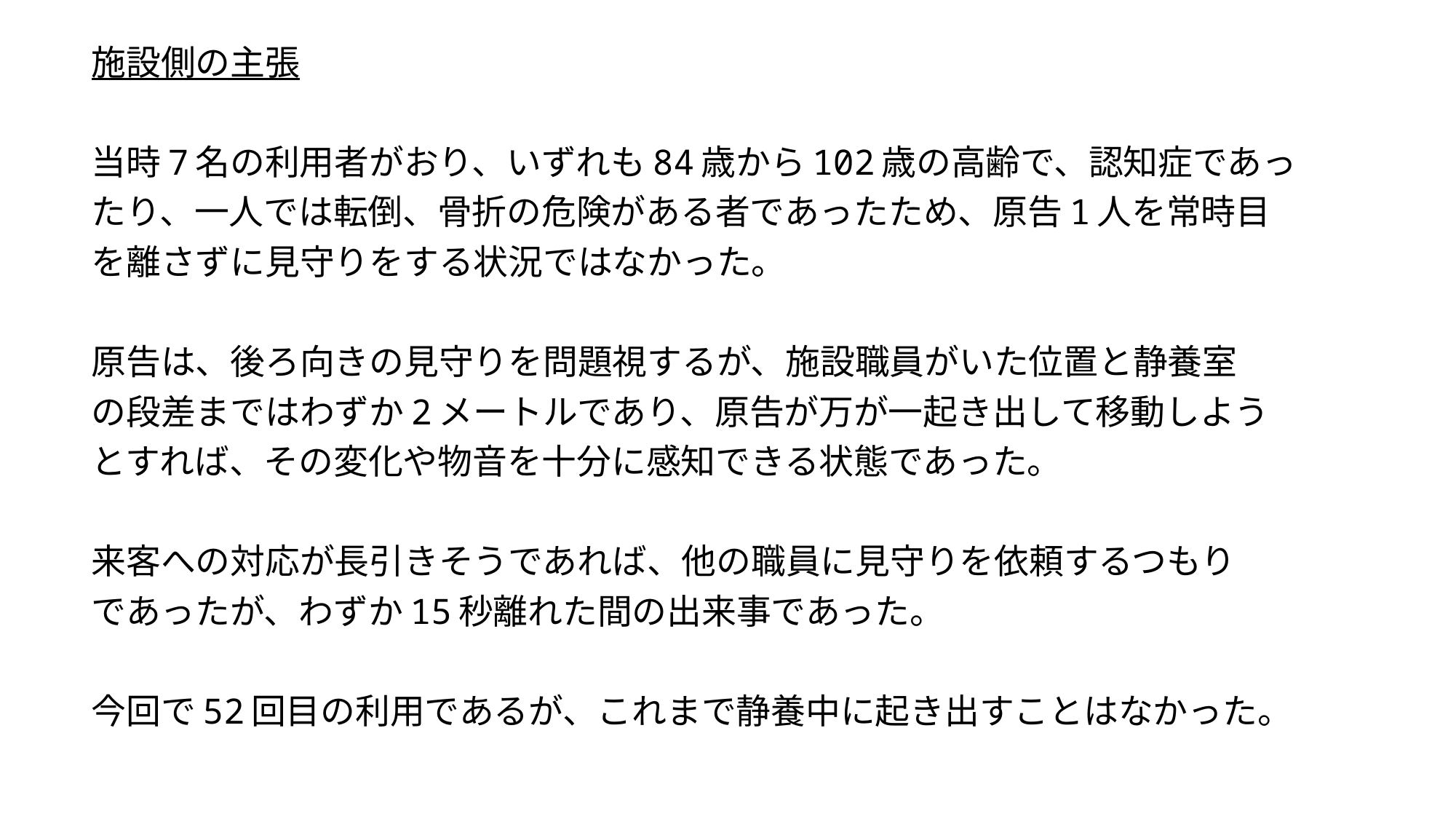

施設側の主張

当時7名の利用者がおり、いずれも84歳から102歳の高齢で、認知症であっ
たり、一人では転倒、骨折の危険がある者であったため、原告1人を常時目
を離さずに見守りをする状況ではなかった。

原告は、後ろ向きの見守りを問題視するが、施設職員がいた位置と静養室
の段差まではわずか2メートルであり、原告が万が一起き出して移動しよう
とすれば、その変化や物音を十分に感知できる状態であった。

来客への対応が長引きそうであれば、他の職員に見守りを依頼するつもり
であったが、わずか15秒離れた間の出来事であった。

今回で52回目の利用であるが、これまで静養中に起き出すことはなかった。